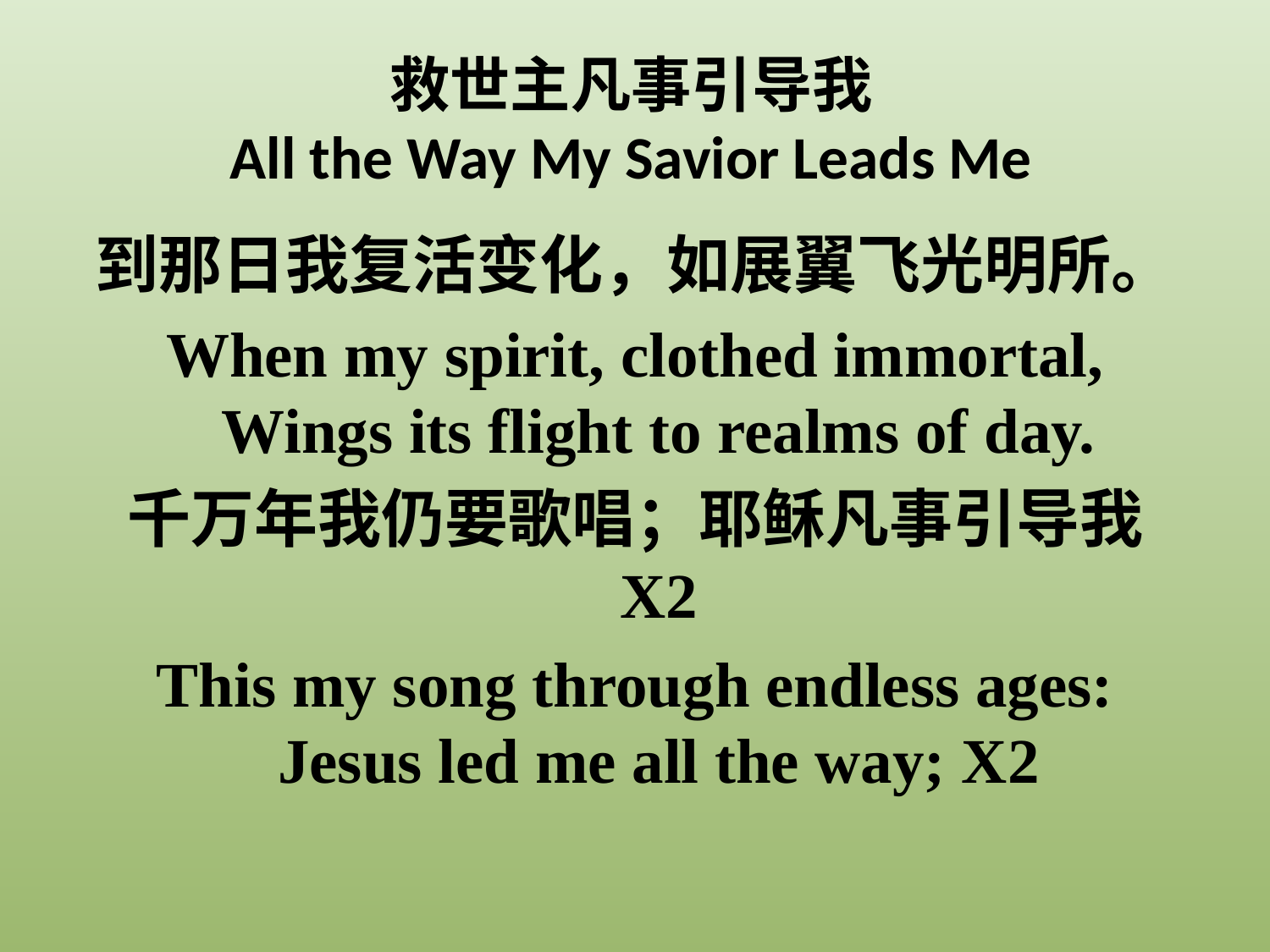

# 救世主凡事引导我 All the Way My Savior Leads Me
到那日我复活变化，如展翼飞光明所。
When my spirit, clothed immortal, Wings its flight to realms of day.
千万年我仍要歌唱；耶稣凡事引导我 X2
This my song through endless ages: Jesus led me all the way; X2